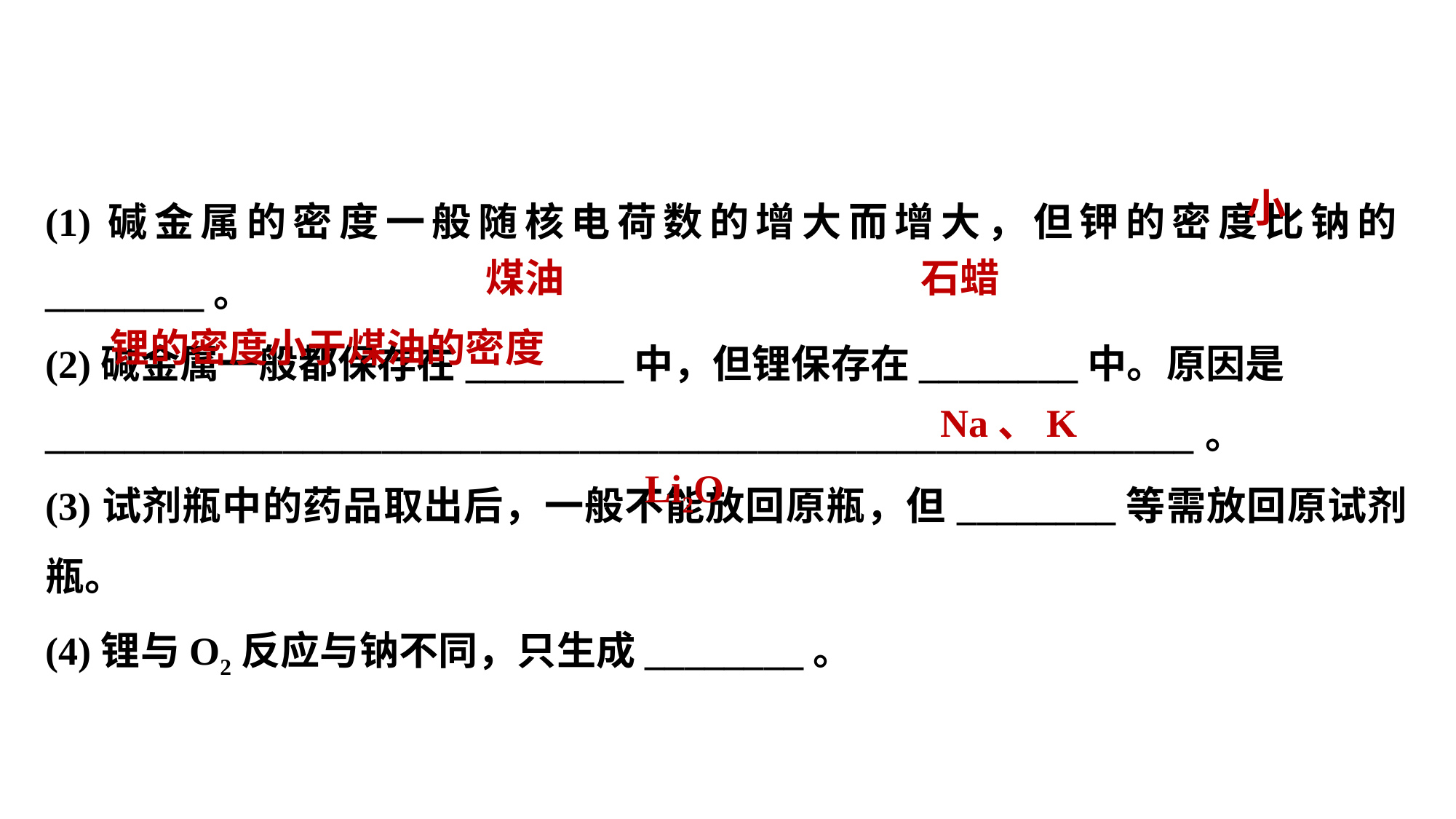

(1)碱金属的密度一般随核电荷数的增大而增大，但钾的密度比钠的________。
(2)碱金属一般都保存在________中，但锂保存在________中。原因是
__________________________________________________________。
(3)试剂瓶中的药品取出后，一般不能放回原瓶，但________等需放回原试剂瓶。
(4)锂与O2反应与钠不同，只生成________。
小
煤油
石蜡
锂的密度小于煤油的密度
Na、K
Li2O